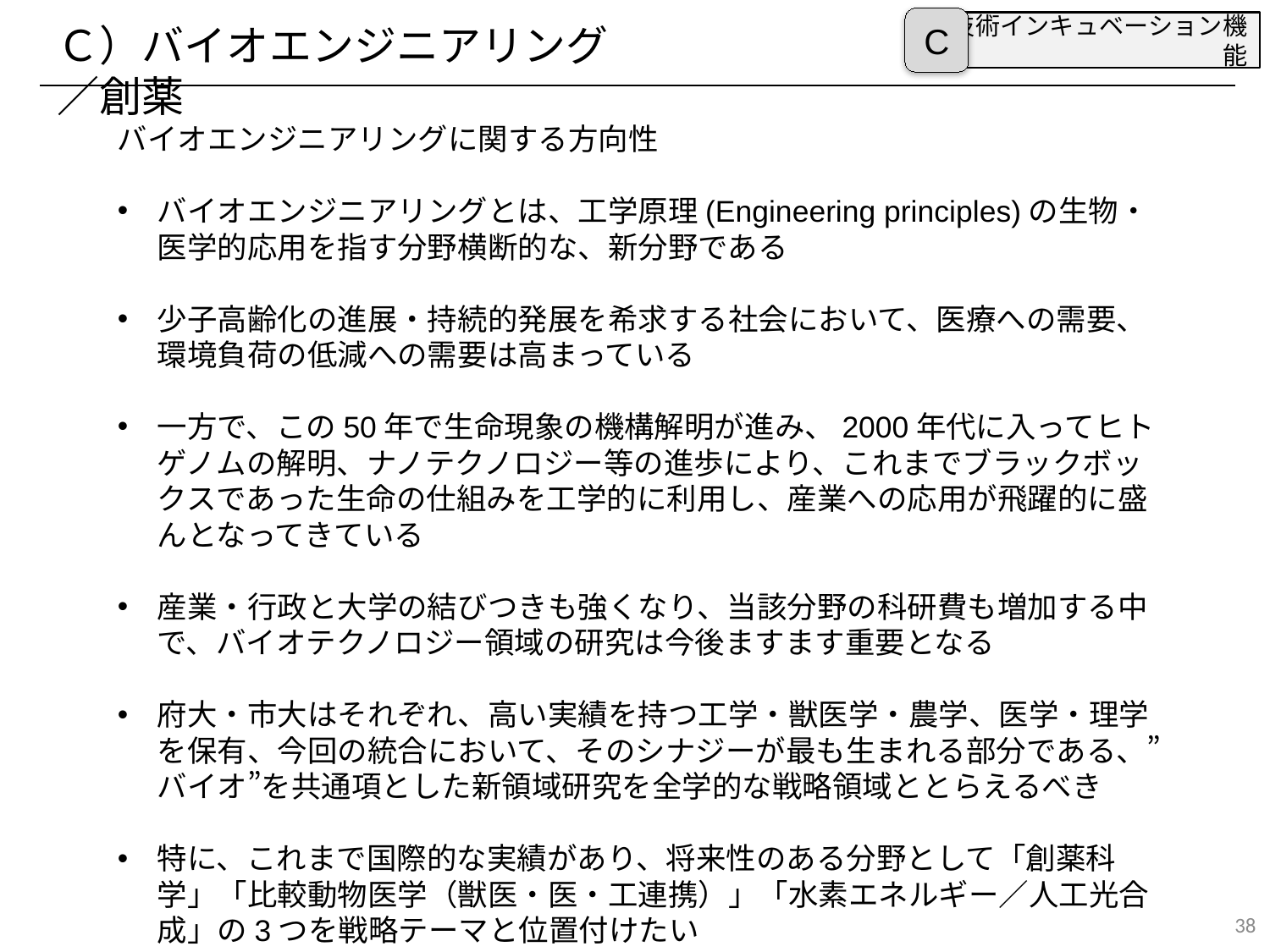

C
技術インキュベーション機能
Ｃ）バイオエンジニアリング／創薬
バイオエンジニアリングに関する方向性

バイオエンジニアリングとは、工学原理(Engineering principles)の生物・医学的応用を指す分野横断的な、新分野である

少子高齢化の進展・持続的発展を希求する社会において、医療への需要、環境負荷の低減への需要は高まっている

一方で、この50年で生命現象の機構解明が進み、2000年代に入ってヒトゲノムの解明、ナノテクノロジー等の進歩により、これまでブラックボックスであった生命の仕組みを工学的に利用し、産業への応用が飛躍的に盛んとなってきている

産業・行政と大学の結びつきも強くなり、当該分野の科研費も増加する中で、バイオテクノロジー領域の研究は今後ますます重要となる

府大・市大はそれぞれ、高い実績を持つ工学・獣医学・農学、医学・理学を保有、今回の統合において、そのシナジーが最も生まれる部分である、”バイオ”を共通項とした新領域研究を全学的な戦略領域ととらえるべき

特に、これまで国際的な実績があり、将来性のある分野として「創薬科学」「比較動物医学（獣医・医・工連携）」「水素エネルギー／人工光合成」の3つを戦略テーマと位置付けたい
38